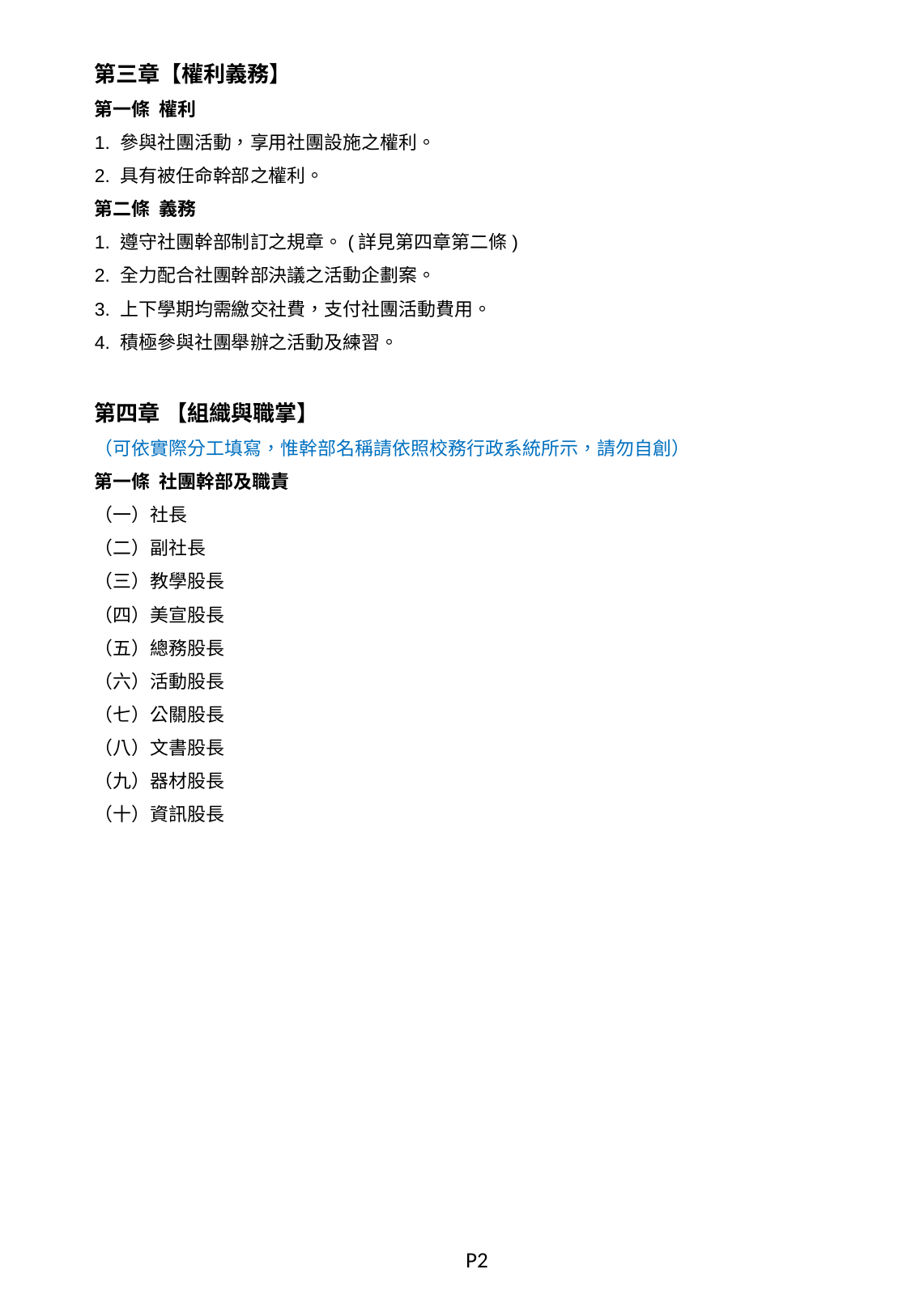

第三章【權利義務】
第一條  權利
1. 參與社團活動，享用社團設施之權利。
2. 具有被任命幹部之權利。
第二條  義務
1. 遵守社團幹部制訂之規章。(詳見第四章第二條)
2. 全力配合社團幹部決議之活動企劃案。
3. 上下學期均需繳交社費，支付社團活動費用。
4. 積極參與社團舉辦之活動及練習。

第四章 【組織與職掌】
（可依實際分工填寫，惟幹部名稱請依照校務行政系統所示，請勿自創）
第一條  社團幹部及職責
（一）社長
（二）副社長
（三）教學股長
（四）美宣股長
（五）總務股長
（六）活動股長
（七）公關股長
（八）文書股長
（九）器材股長
（十）資訊股長

P2